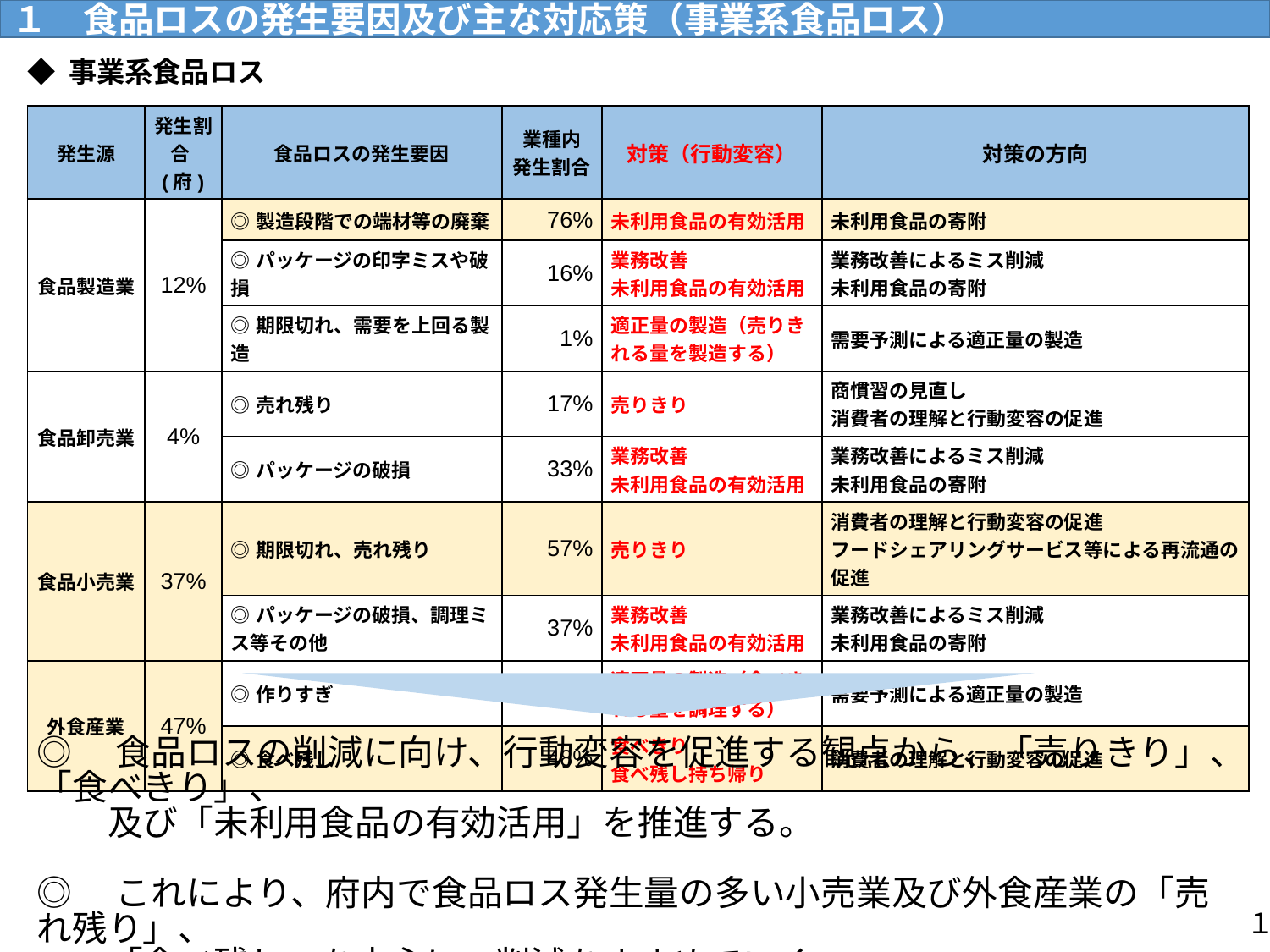

１　食品ロスの発生要因及び主な対応策（事業系食品ロス）
◆ 事業系食品ロス
| 発生源 | 発生割合(府) | 食品ロスの発生要因 | 業種内 発生割合 | 対策（行動変容） | 対策の方向 |
| --- | --- | --- | --- | --- | --- |
| 食品製造業 | 12% | ◎製造段階での端材等の廃棄 | 76% | 未利用食品の有効活用 | 未利用食品の寄附 |
|  |  | ◎パッケージの印字ミスや破損 | 16% | 業務改善 未利用食品の有効活用 | 業務改善によるミス削減 未利用食品の寄附 |
|  |  | ◎期限切れ、需要を上回る製造 | 1% | 適正量の製造（売りきれる量を製造する） | 需要予測による適正量の製造 |
| 食品卸売業 | 4% | ◎売れ残り | 17% | 売りきり | 商慣習の見直し 消費者の理解と行動変容の促進 |
|  |  | ◎パッケージの破損 | 33% | 業務改善 未利用食品の有効活用 | 業務改善によるミス削減 未利用食品の寄附 |
| 食品小売業 | 37% | ◎期限切れ、売れ残り | 57% | 売りきり | 消費者の理解と行動変容の促進 フードシェアリングサービス等による再流通の促進 |
|  |  | ◎パッケージの破損、調理ミス等その他 | 37% | 業務改善 未利用食品の有効活用 | 業務改善によるミス削減 未利用食品の寄附 |
| 外食産業 | 47% | ◎作りすぎ | 40% | 適正量の製造（食べきれる量を調理する） | 需要予測による適正量の製造 |
|  |  | ◎食べ残し | 48% | 食べきり 食べ残し持ち帰り | 消費者の理解と行動変容の促進 |

◎　食品ロスの削減に向け、行動変容を促進する観点から、「売りきり」、「食べきり」、
　　及び「未利用食品の有効活用」を推進する。

◎　これにより、府内で食品ロス発生量の多い小売業及び外食産業の「売れ残り」、
　　「食べ残し」を中心に、削減をすすめていく。
１